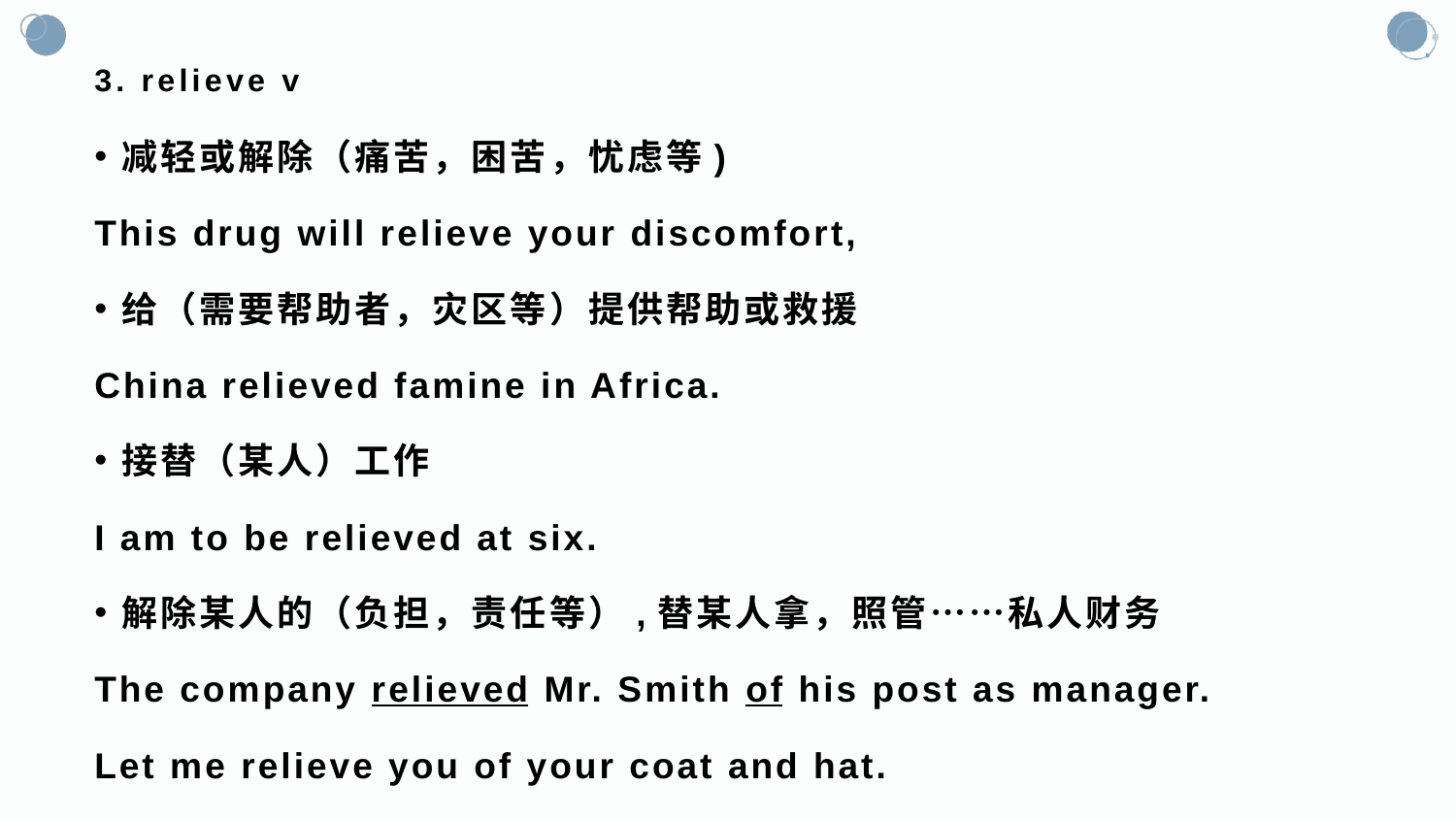

# 3. relieve v
减轻或解除（痛苦，困苦，忧虑等)
This drug will relieve your discomfort,
给（需要帮助者，灾区等）提供帮助或救援
China relieved famine in Africa.
接替（某人）工作
I am to be relieved at six.
解除某人的（负担，责任等）,替某人拿，照管……私人财务
The company relieved Mr. Smith of his post as manager.
Let me relieve you of your coat and hat.